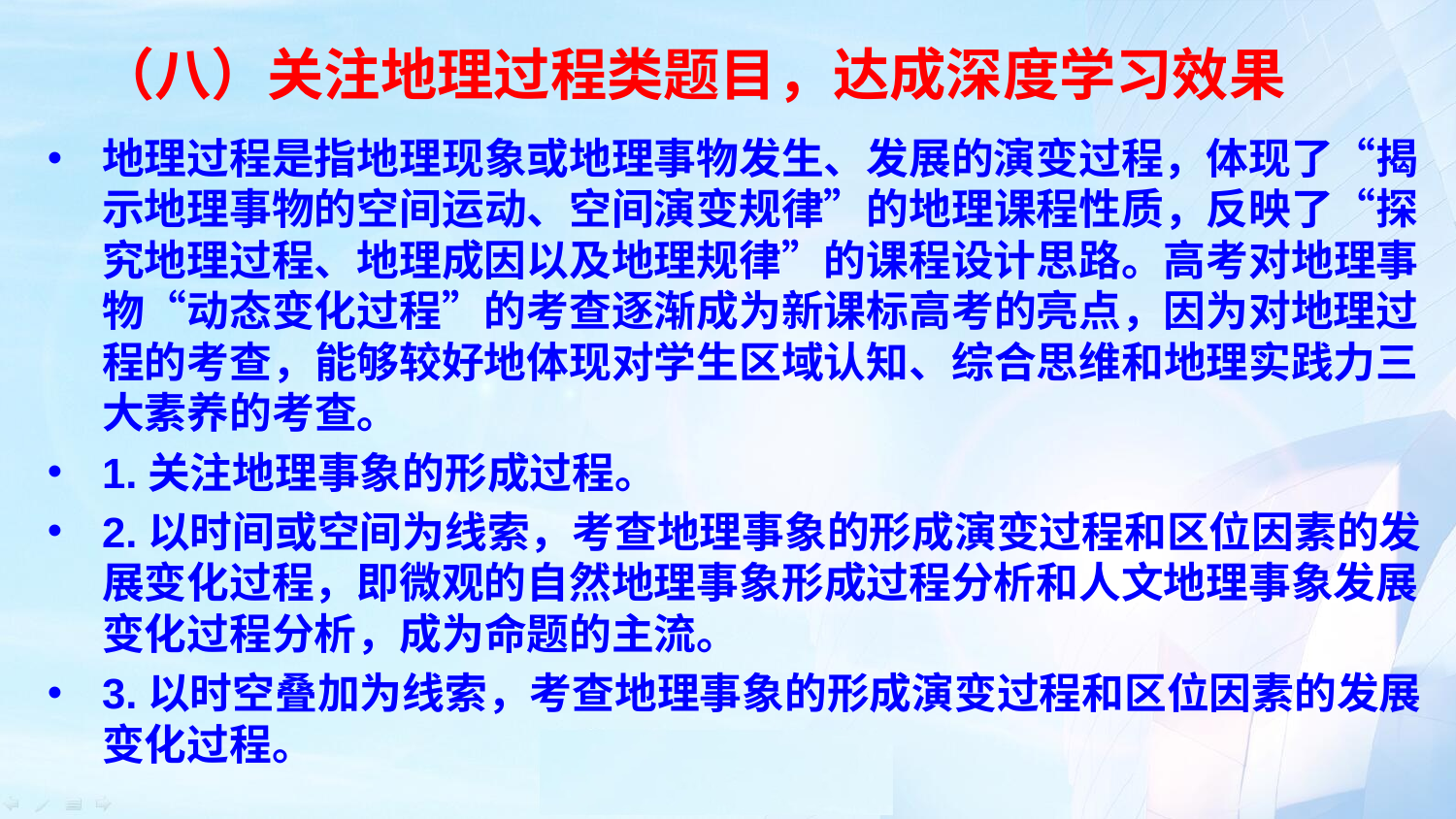

（八）关注地理过程类题目，达成深度学习效果
地理过程是指地理现象或地理事物发生、发展的演变过程，体现了“揭示地理事物的空间运动、空间演变规律”的地理课程性质，反映了“探究地理过程、地理成因以及地理规律”的课程设计思路。高考对地理事物“动态变化过程”的考查逐渐成为新课标高考的亮点，因为对地理过程的考查，能够较好地体现对学生区域认知、综合思维和地理实践力三大素养的考查。
1.关注地理事象的形成过程。
2.以时间或空间为线索，考查地理事象的形成演变过程和区位因素的发展变化过程，即微观的自然地理事象形成过程分析和人文地理事象发展变化过程分析，成为命题的主流。
3.以时空叠加为线索，考查地理事象的形成演变过程和区位因素的发展变化过程。